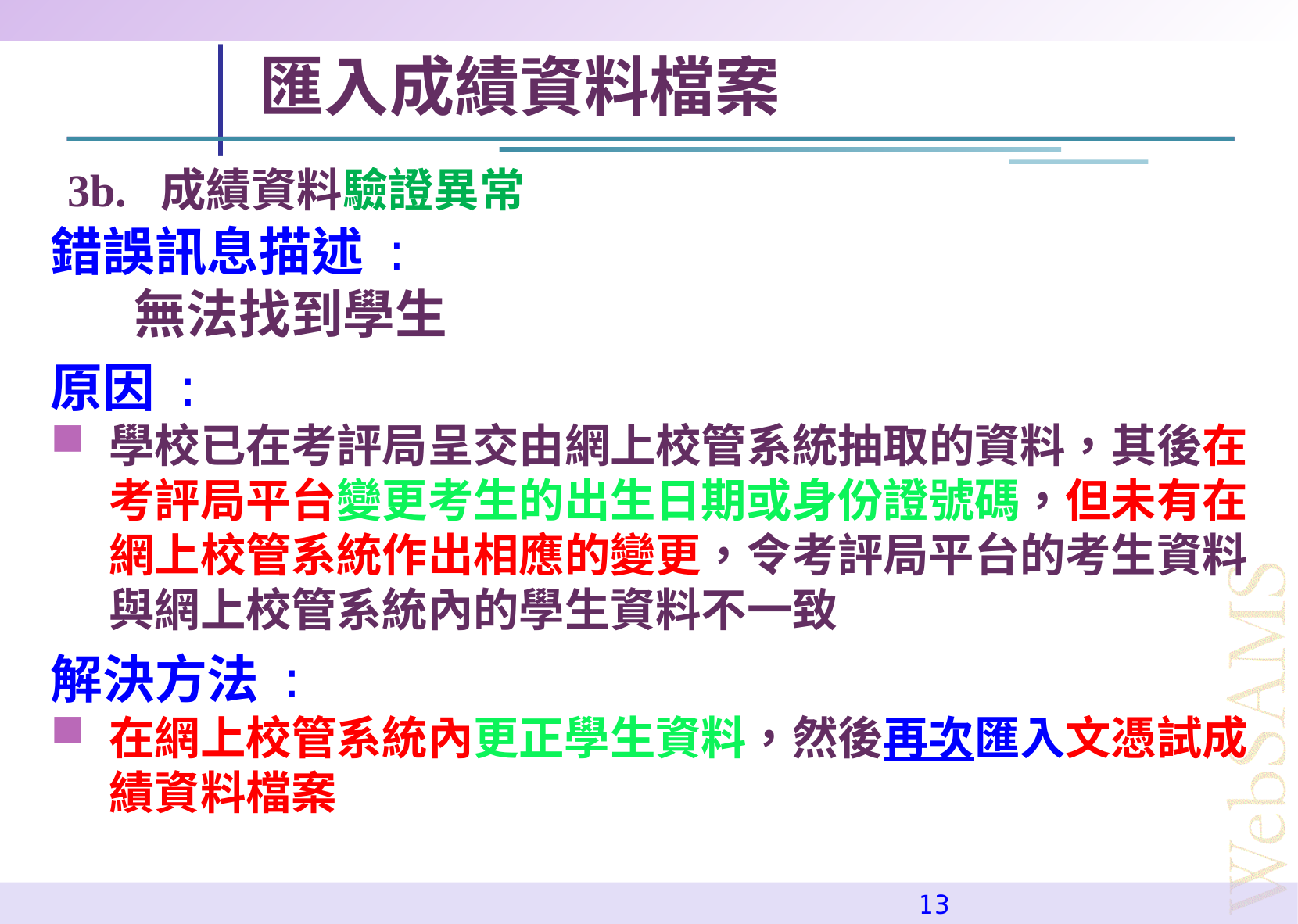

匯入成績資料檔案
3b.  成績資料驗證異常
錯誤訊息描述 :
      無法找到學生
原因 :
學校已在考評局呈交由網上校管系統抽取的資料，其後在考評局平台變更考生的出生日期或身份證號碼，但未有在網上校管系統作出相應的變更，令考評局平台的考生資料與網上校管系統內的學生資料不一致
解決方法 :
在網上校管系統內更正學生資料，然後再次匯入文憑試成績資料檔案